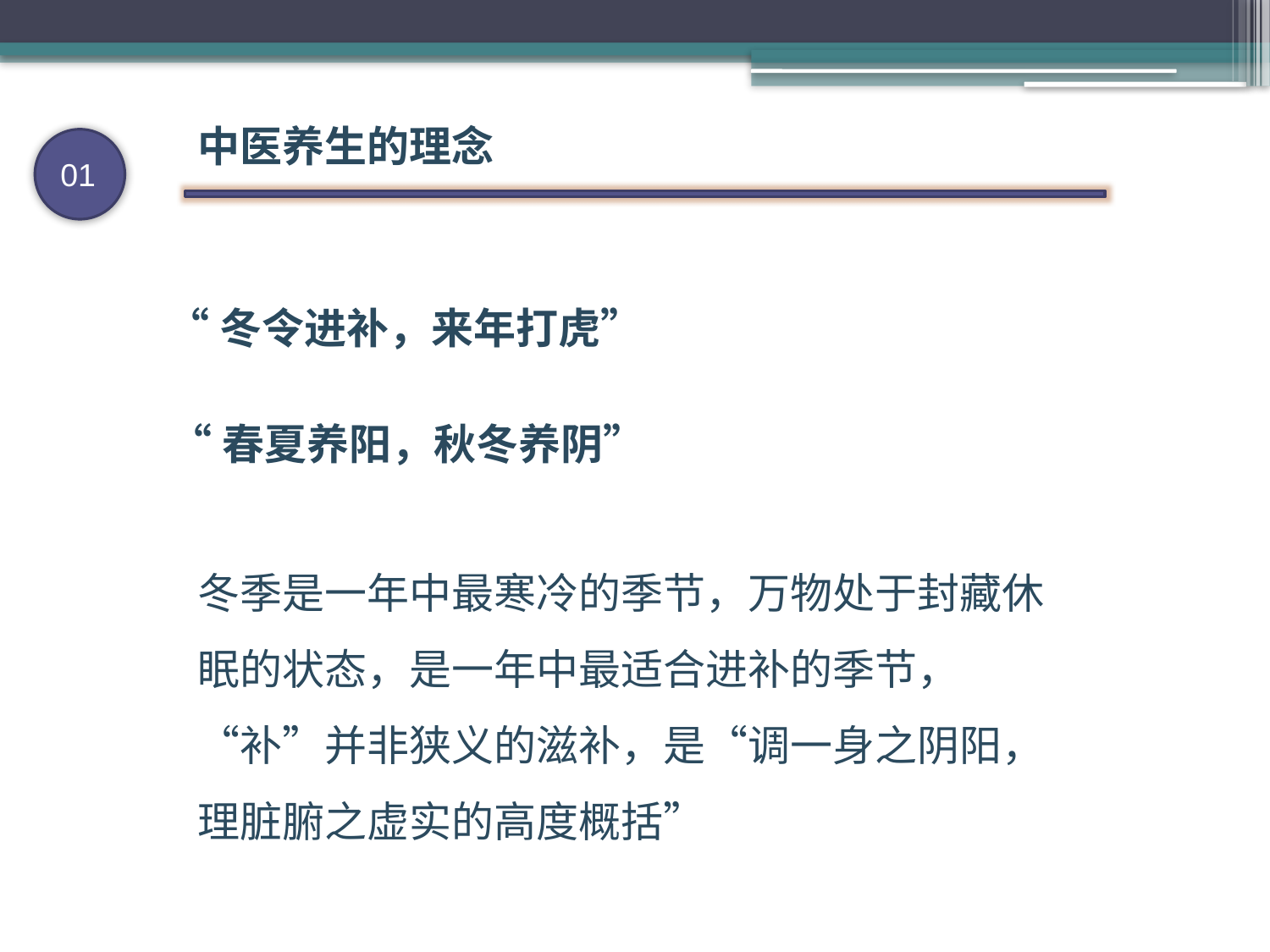

中医养生的理念
01

“冬令进补，来年打虎”
“春夏养阳，秋冬养阴”
冬季是一年中最寒冷的季节，万物处于封藏休眠的状态，是一年中最适合进补的季节，“补”并非狭义的滋补，是“调一身之阴阳，理脏腑之虚实的高度概括”